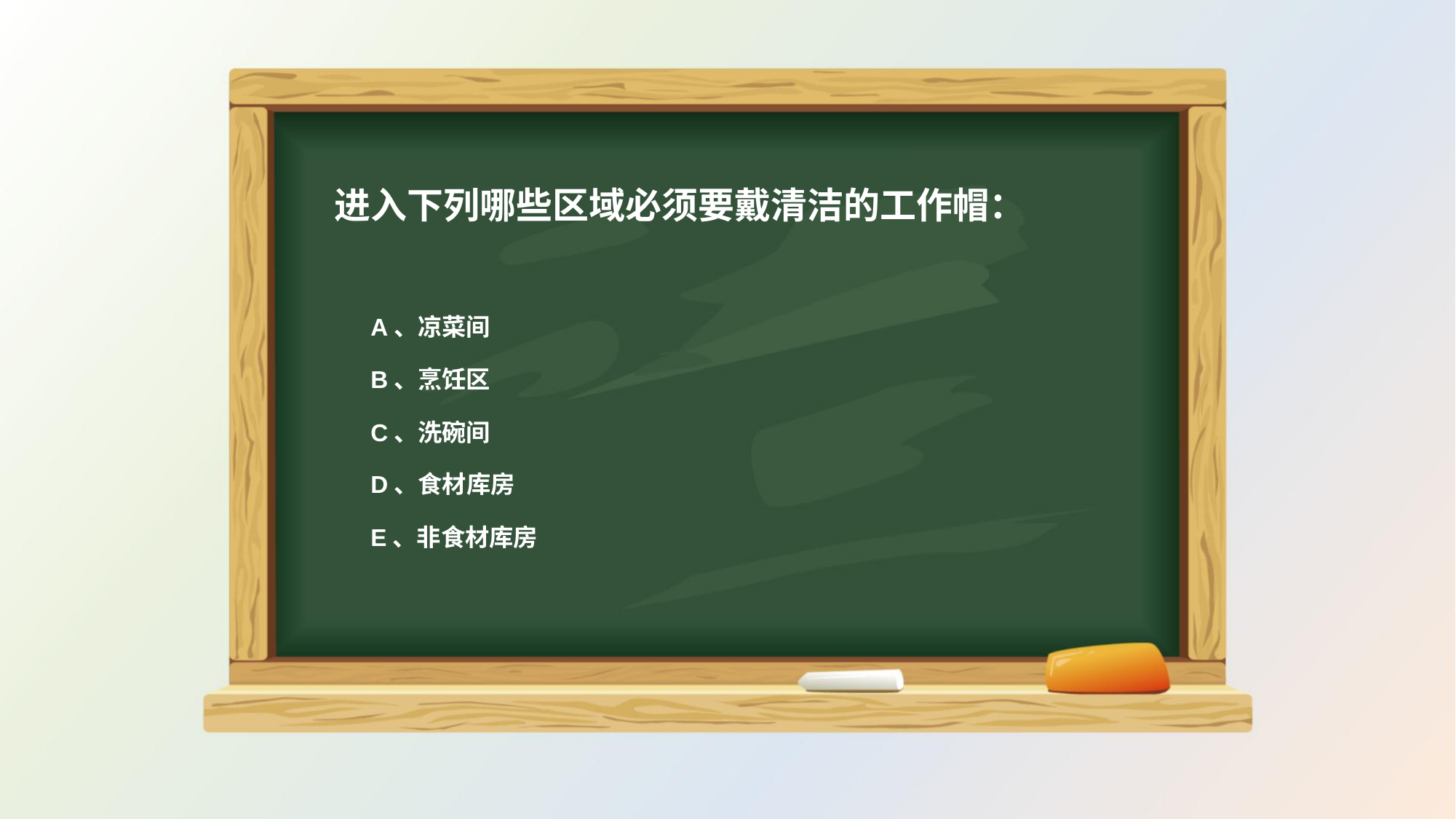

进入下列哪些区域必须要戴清洁的工作帽：
A、凉菜间
B、烹饪区
C、洗碗间
D、食材库房
E、非食材库房